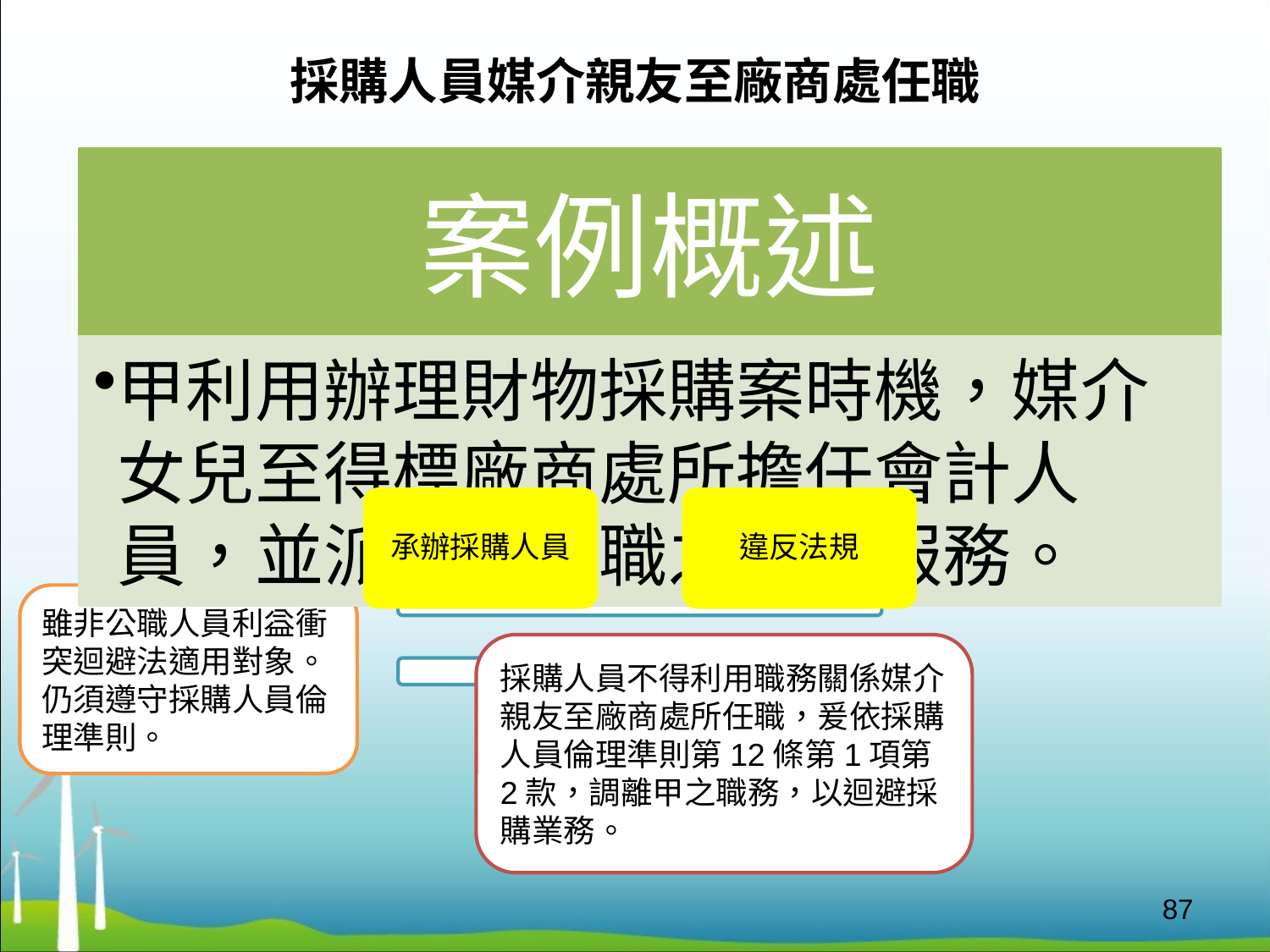

# 採購人員媒介親友至廠商處任職
案例概述
甲
採購業務主管
承辦採購人員
違反法規
公務員服務法 第17條
政府採購法     第15條第2項
採購人員倫理準則第7條第13款

承辦採購人員

違反法規
雖非公職人員利益衝突迴避法適用對象。仍須遵守採購人員倫理準則。
採購人員不得利用職務關係媒介親友至廠商處所任職，爰依採購人員倫理準則第12條第1項第2款，調離甲之職務，以迴避採購業務。
87